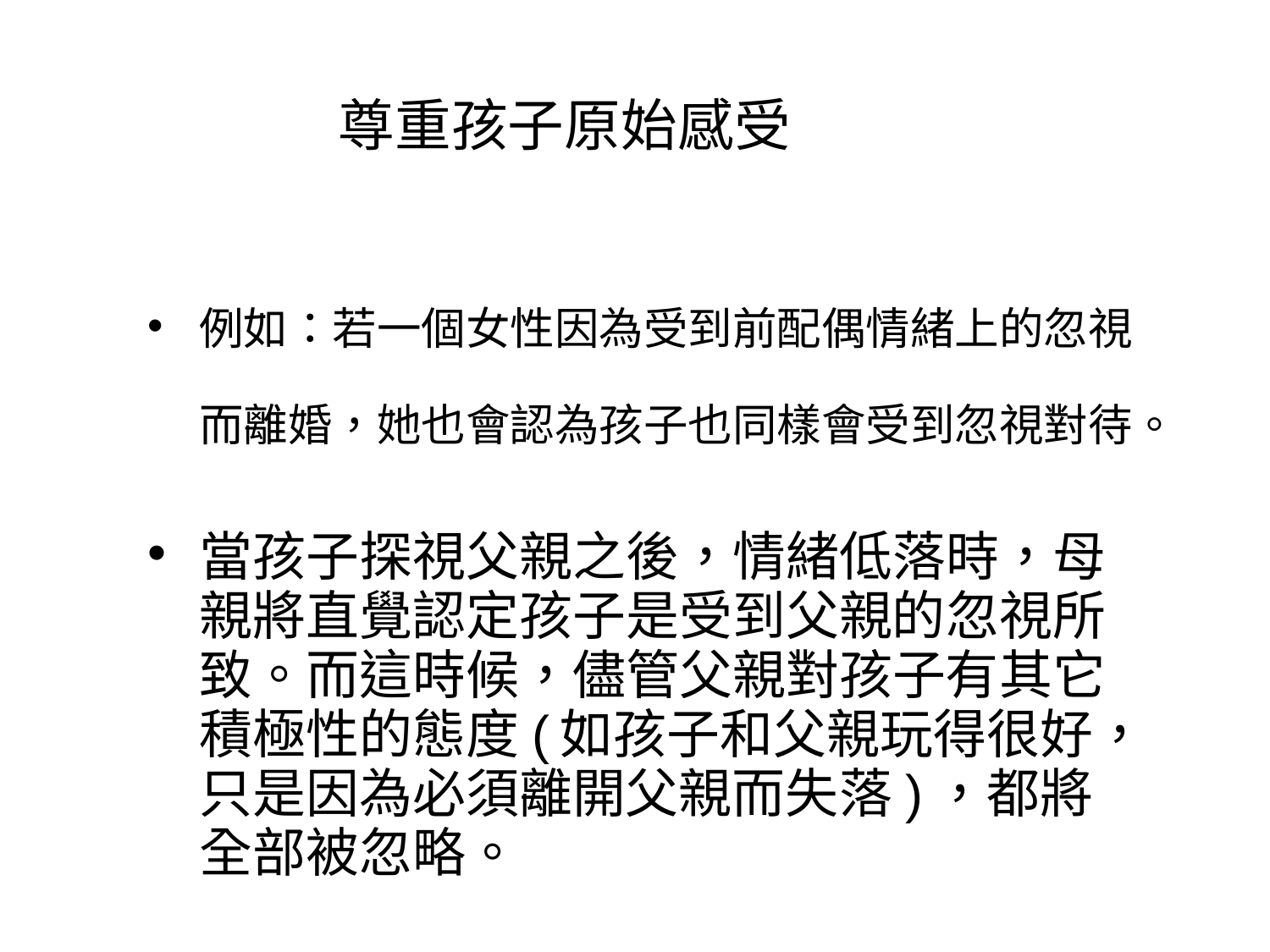

# 尊重孩子原始感受

例如：若一個女性因為受到前配偶情緒上的忽視而離婚，她也會認為孩子也同樣會受到忽視對待。

當孩子探視父親之後，情緒低落時，母親將直覺認定孩子是受到父親的忽視所致。而這時候，儘管父親對孩子有其它積極性的態度(如孩子和父親玩得很好，只是因為必須離開父親而失落)，都將全部被忽略。